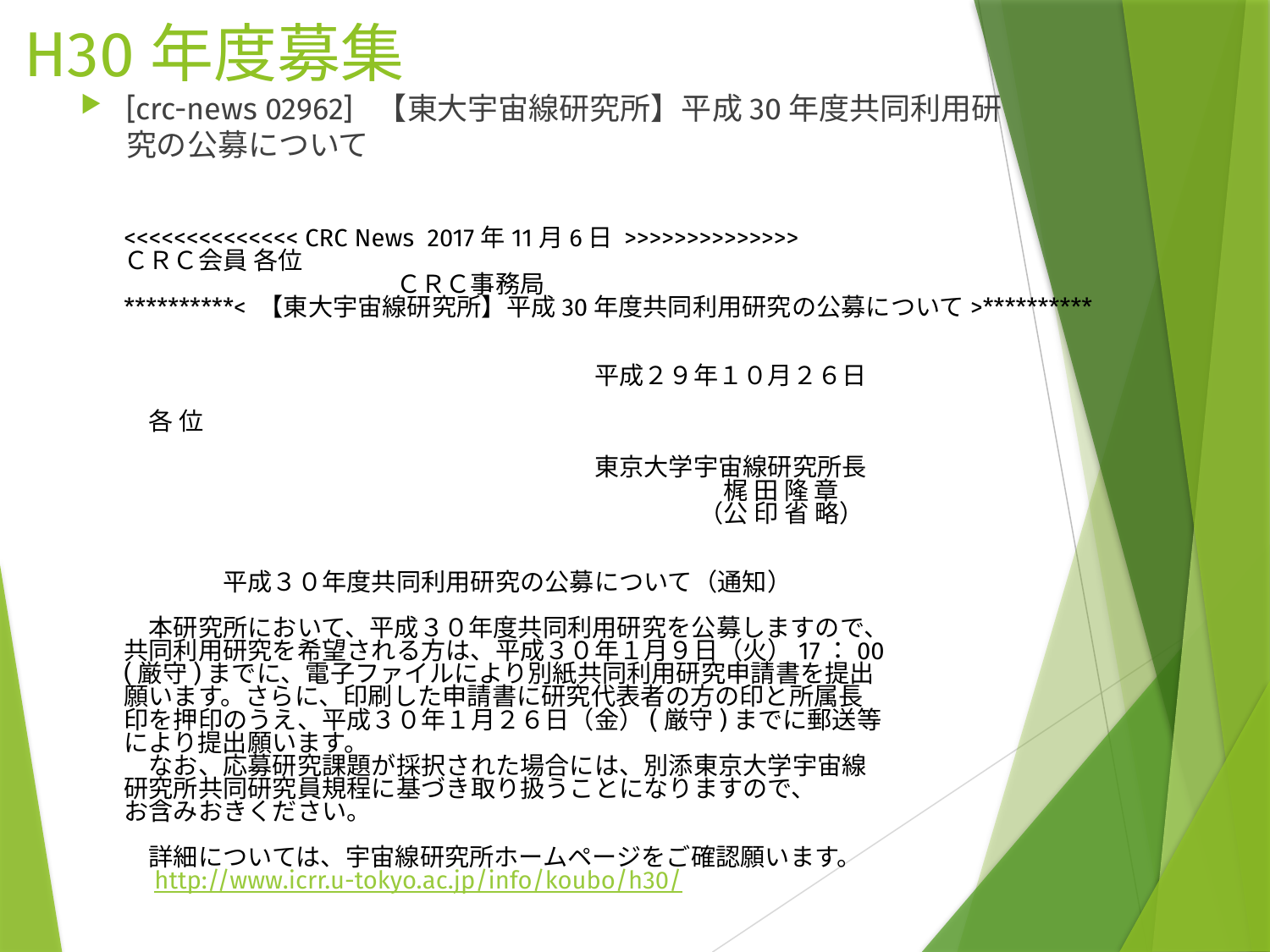

# H30年度募集
[crc-news 02962]  【東大宇宙線研究所】平成30年度共同利用研究の公募について
<<<<<<<<<<<<<< CRC News  2017年11月6日 >>>>>>>>>>>>>>
ＣＲＣ会員 各位
　　　　　　　　　　　ＣＲＣ事務局
**********< 【東大宇宙線研究所】平成30年度共同利用研究の公募について>**********
　　　　　　　　　　　　　　　　　　　平成２９年１０月２６日
　各 位
　　　　　　　　　　　　　　　　　　　東京大学宇宙線研究所長
　　　　　　　　　　　　　　　　　　　　　　　　 梶 田 隆 章
　　　　　　　　　　　　　　　　　　　　　　　 （公 印 省 略）
　　　　平成３０年度共同利用研究の公募について（通知）
　本研究所において、平成３０年度共同利用研究を公募しますので、
共同利用研究を希望される方は、平成３０年１月９日（火）17：00
(厳守)までに、電子ファイルにより別紙共同利用研究申請書を提出
願います。さらに、印刷した申請書に研究代表者の方の印と所属長
印を押印のうえ、平成３０年１月２６日（金）(厳守)までに郵送等
により提出願います。
　なお、応募研究課題が採択された場合には、別添東京大学宇宙線
研究所共同研究員規程に基づき取り扱うことになりますので、
お含みおきください。
　詳細については、宇宙線研究所ホームページをご確認願います。
　http://www.icrr.u-tokyo.ac.jp/info/koubo/h30/